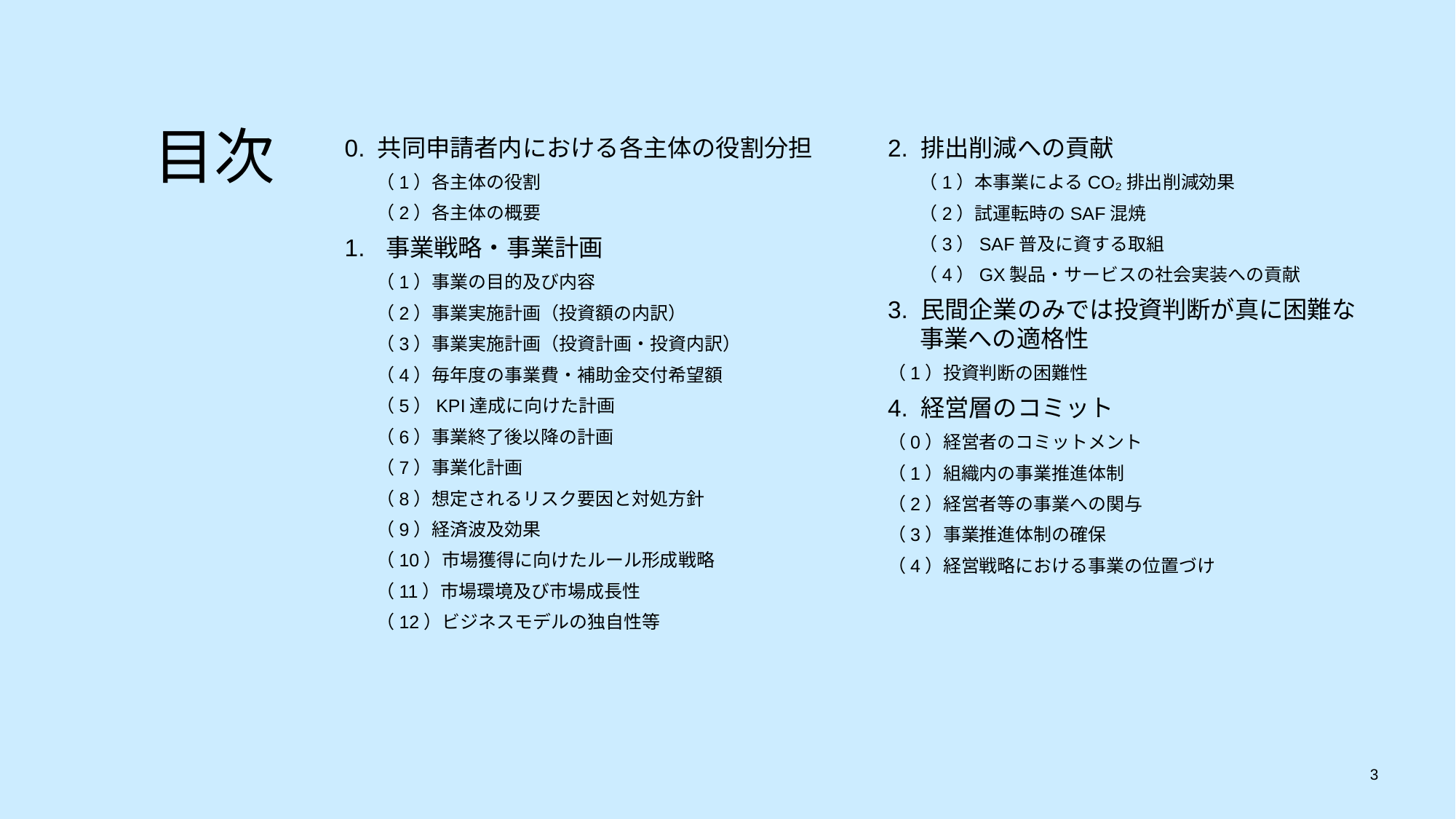

目次
0. 共同申請者内における各主体の役割分担
（1）各主体の役割
（2）各主体の概要
事業戦略・事業計画
（1）事業の目的及び内容
（2）事業実施計画（投資額の内訳）
（3）事業実施計画（投資計画・投資内訳）
（4）毎年度の事業費・補助金交付希望額
（5）KPI達成に向けた計画
（6）事業終了後以降の計画
（7）事業化計画
（8）想定されるリスク要因と対処方針
（9）経済波及効果
（10）市場獲得に向けたルール形成戦略
（11）市場環境及び市場成長性
（12）ビジネスモデルの独自性等
2. 排出削減への貢献
（1）本事業によるCO₂排出削減効果
（2）試運転時のSAF混焼
（3）SAF普及に資する取組
（4）GX製品・サービスの社会実装への貢献
3. 民間企業のみでは投資判断が真に困難な
事業への適格性
（1）投資判断の困難性
4. 経営層のコミット
（0）経営者のコミットメント
（1）組織内の事業推進体制
（2）経営者等の事業への関与
（3）事業推進体制の確保
（4）経営戦略における事業の位置づけ